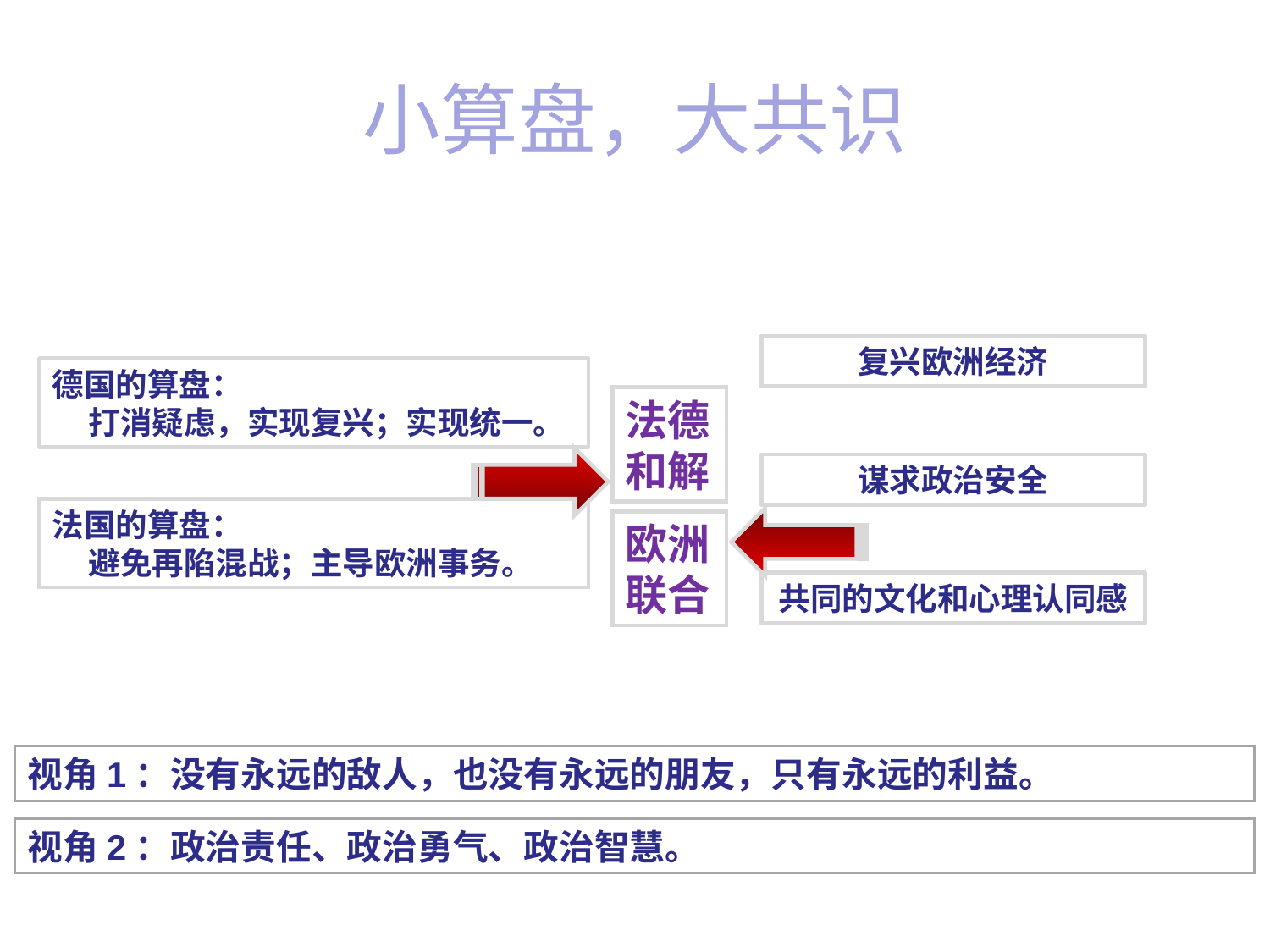

# 小算盘，大共识
复兴欧洲经济
德国的算盘：
    打消疑虑，实现复兴；实现统一。
法德和解

谋求政治安全
法国的算盘：
    避免再陷混战；主导欧洲事务。

欧洲联合
共同的文化和心理认同感
视角1：没有永远的敌人，也没有永远的朋友，只有永远的利益。
视角2：政治责任、政治勇气、政治智慧。